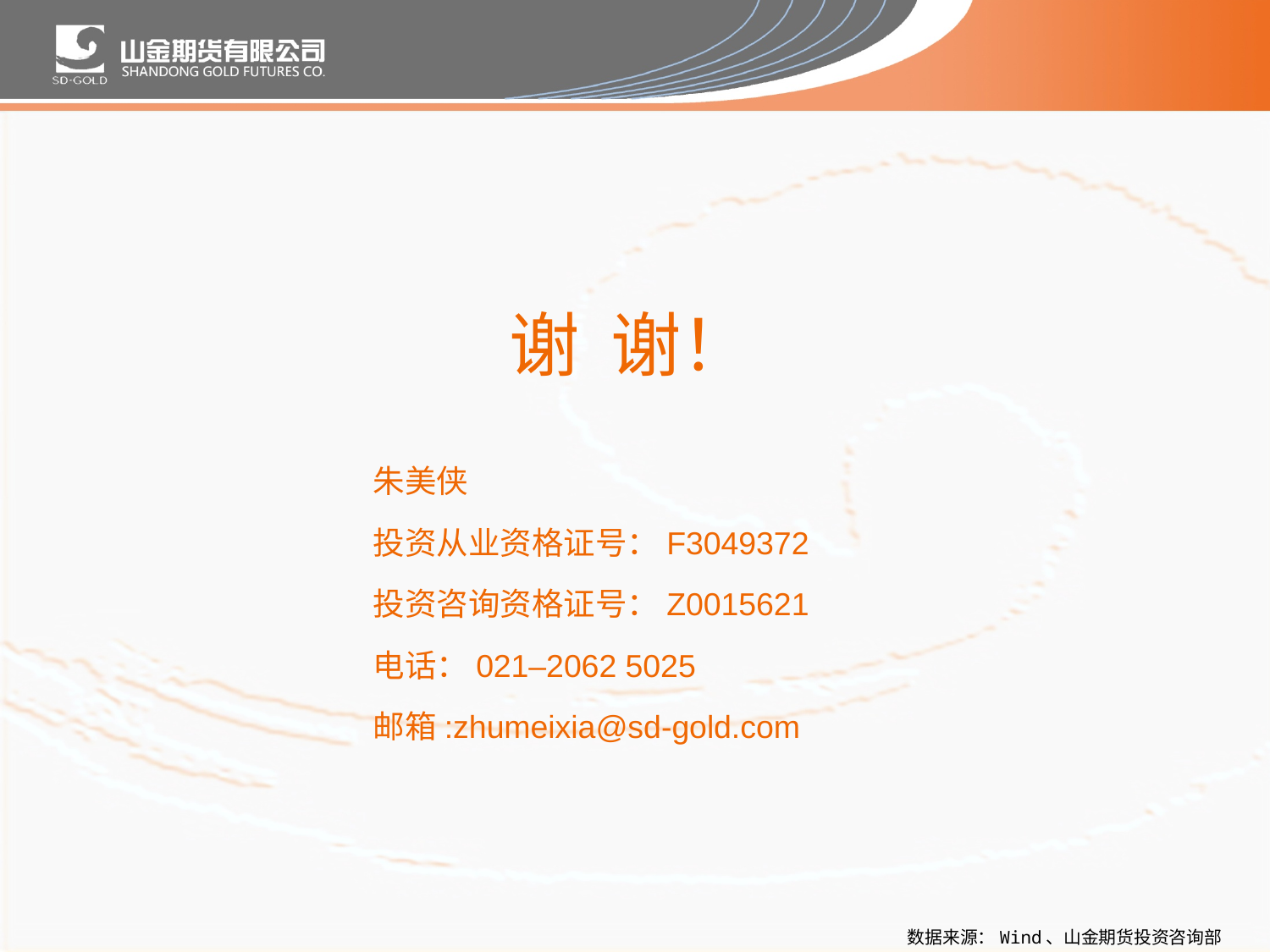

# 谢  谢！
朱美侠
投资从业资格证号：F3049372
投资咨询资格证号：Z0015621
电话：021–2062 5025
邮箱:zhumeixia@sd-gold.com